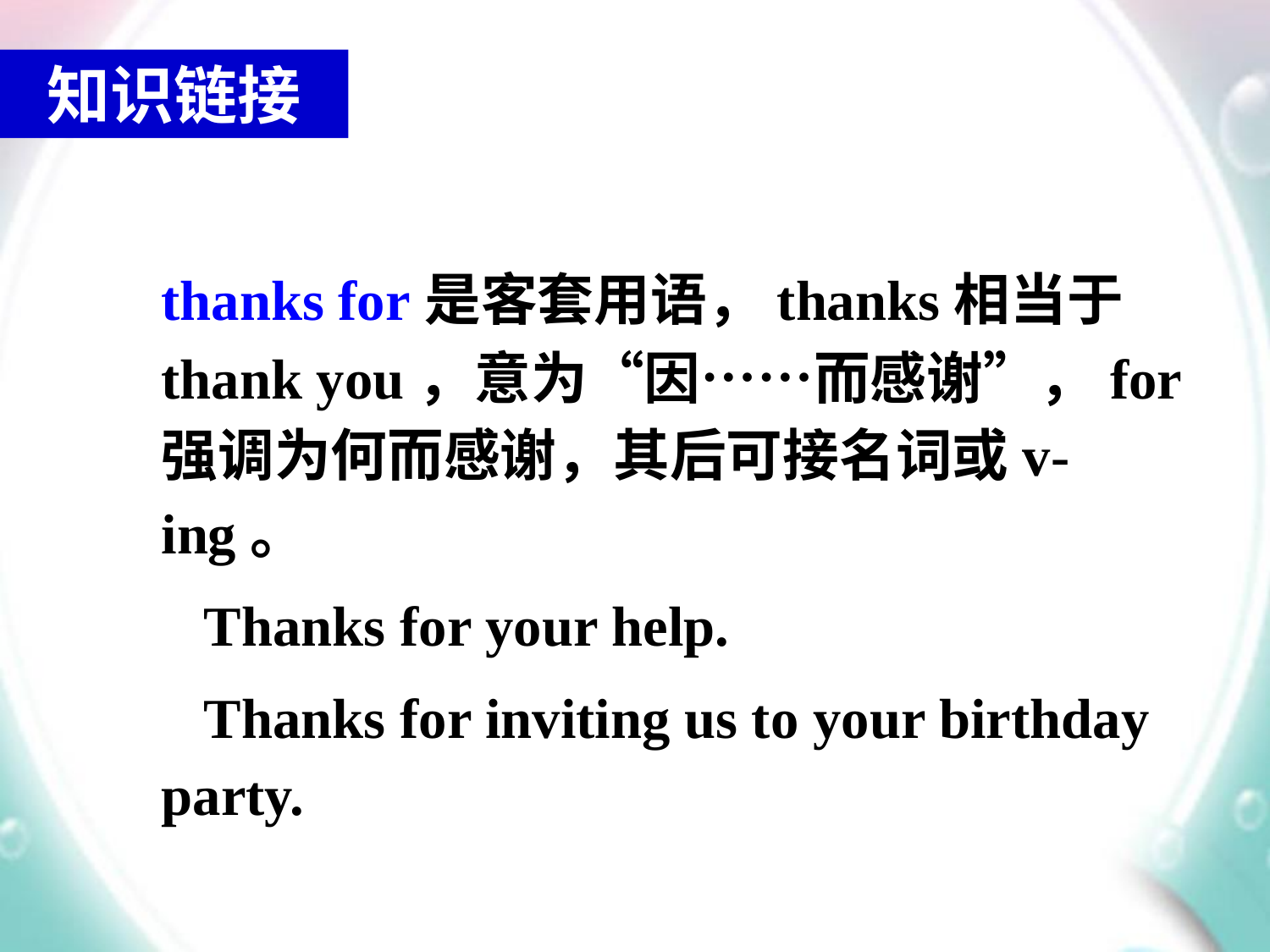

知识链接
thanks for是客套用语，thanks相当于 thank you，意为“因……而感谢”，for强调为何而感谢，其后可接名词或v-ing。
   Thanks for your help.
   Thanks for inviting us to your birthday party.